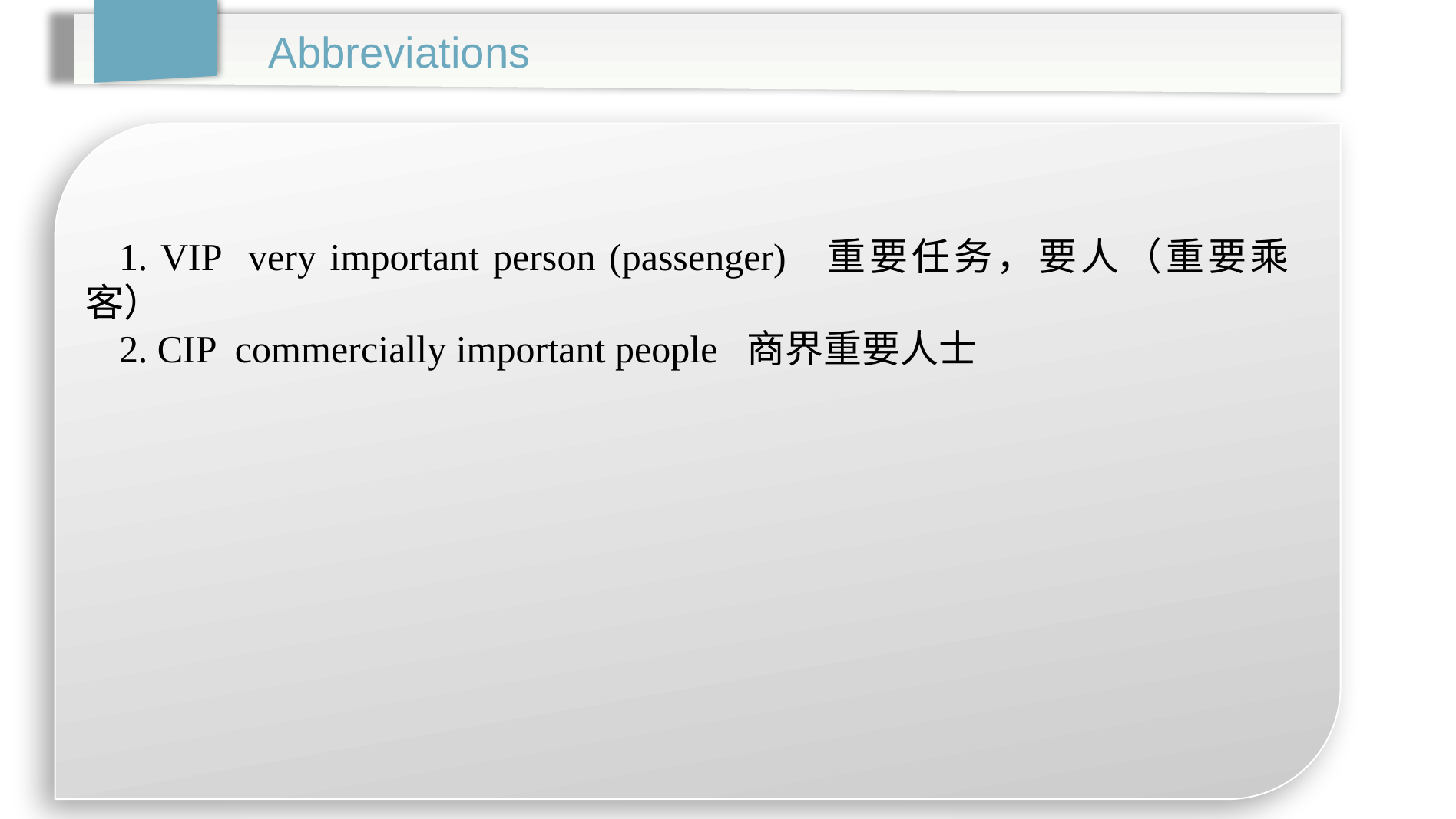

Abbreviations

1. VIP  very important person (passenger)  重要任务，要人（重要乘客）
2. CIP  commercially important people  商界重要人士